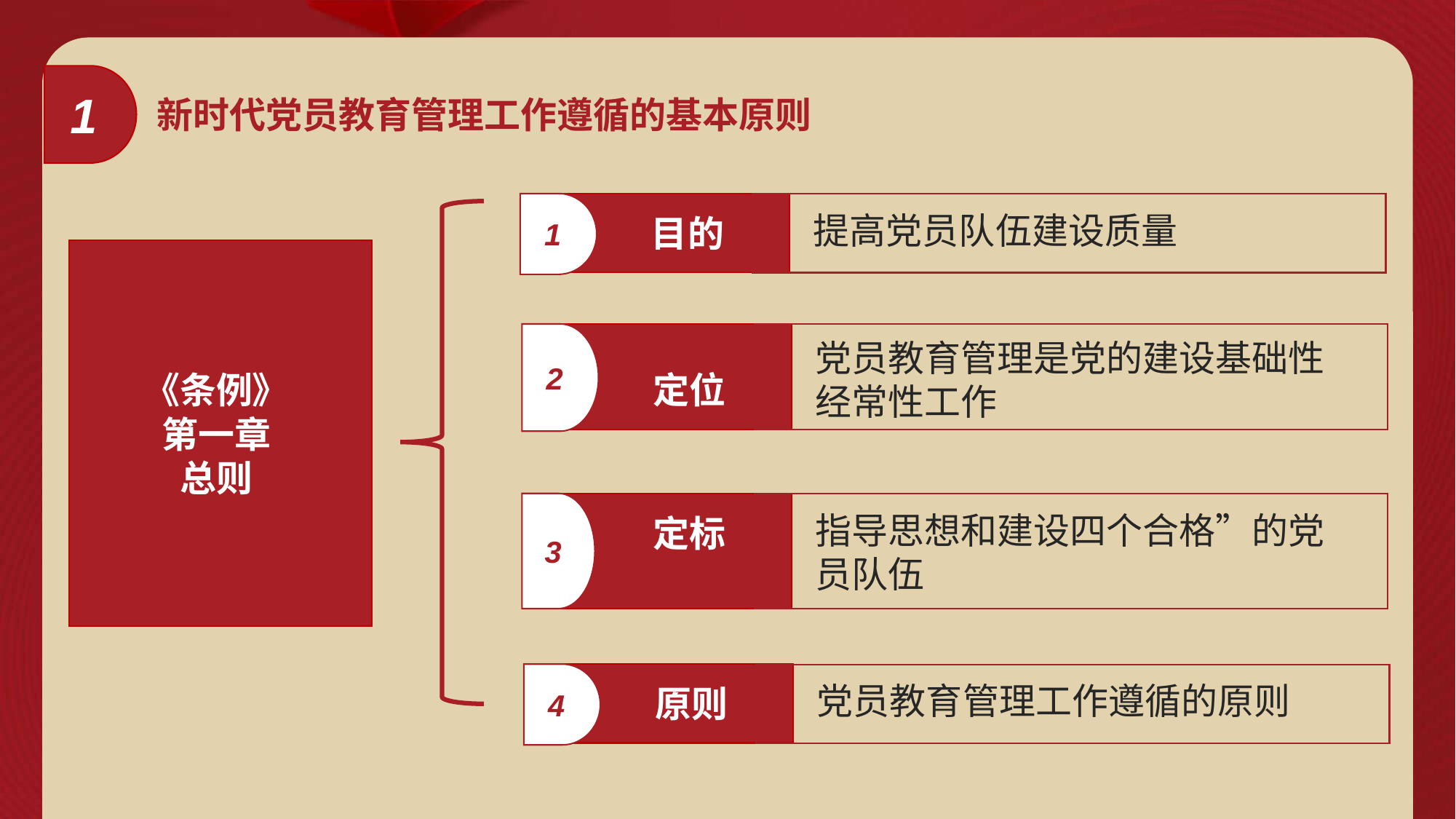

1
新时代党员教育管理工作遵循的基本原则

1

提高党员队伍建设质量
目的

《条例》
第一章
总则
2

党员教育管理是党的建设基础性经常性工作
定位

3

指导思想和建设四个合格”的党员队伍
定标

4

党员教育管理工作遵循的原则
原则